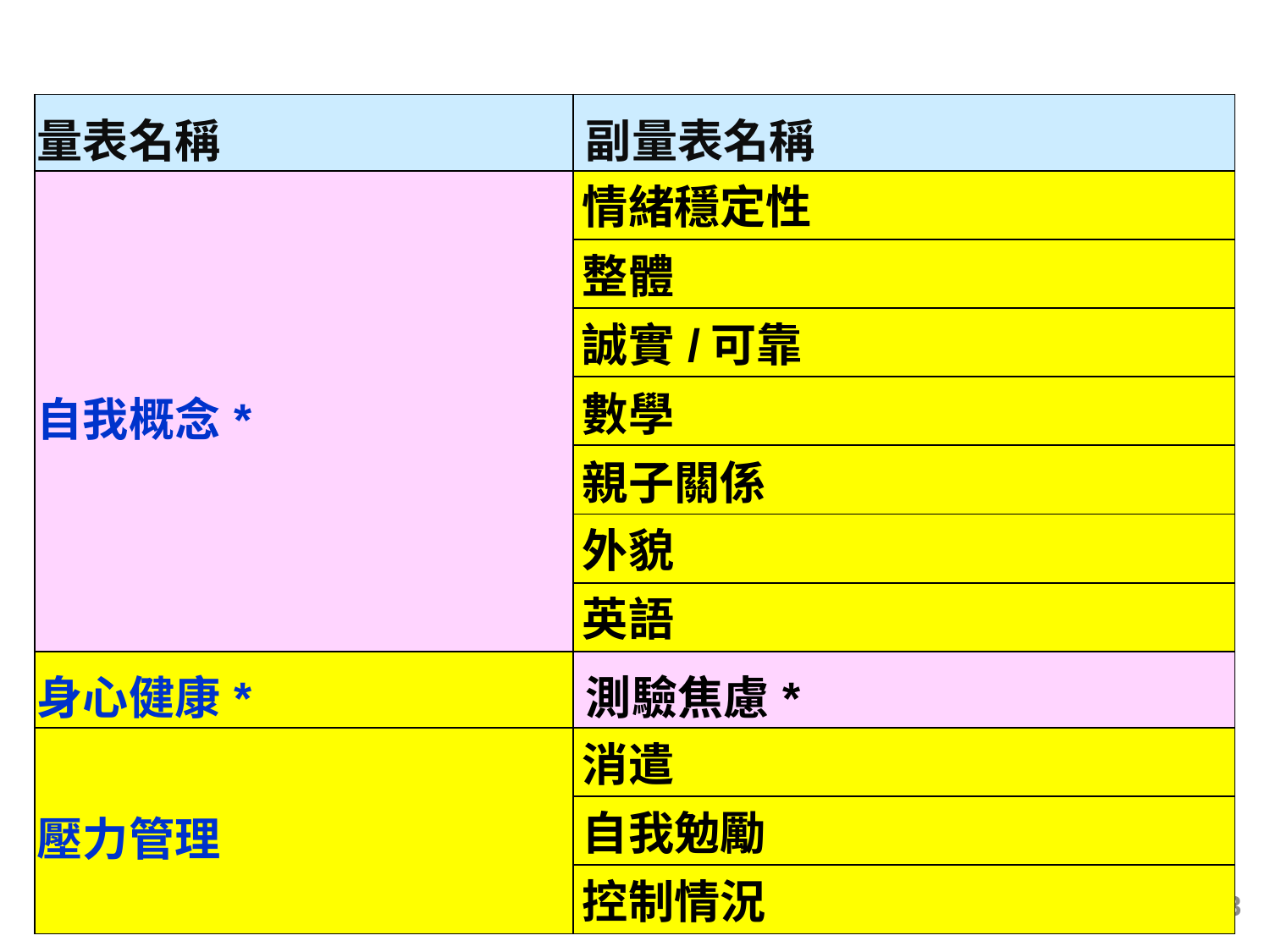

量表與副量表: 中學
| 量表名稱 | 副量表名稱 |
| --- | --- |
| 自我概念\* | 情緒穩定性 |
|  | 整體 |
|  | 誠實/可靠 |
|  | 數學 |
|  | 親子關係 |
|  | 外貌 |
|  | 英語 |
| 身心健康\* | 測驗焦慮\* |
| 壓力管理 | 消遣 |
|  | 自我勉勵 |
|  | 控制情況 |
23